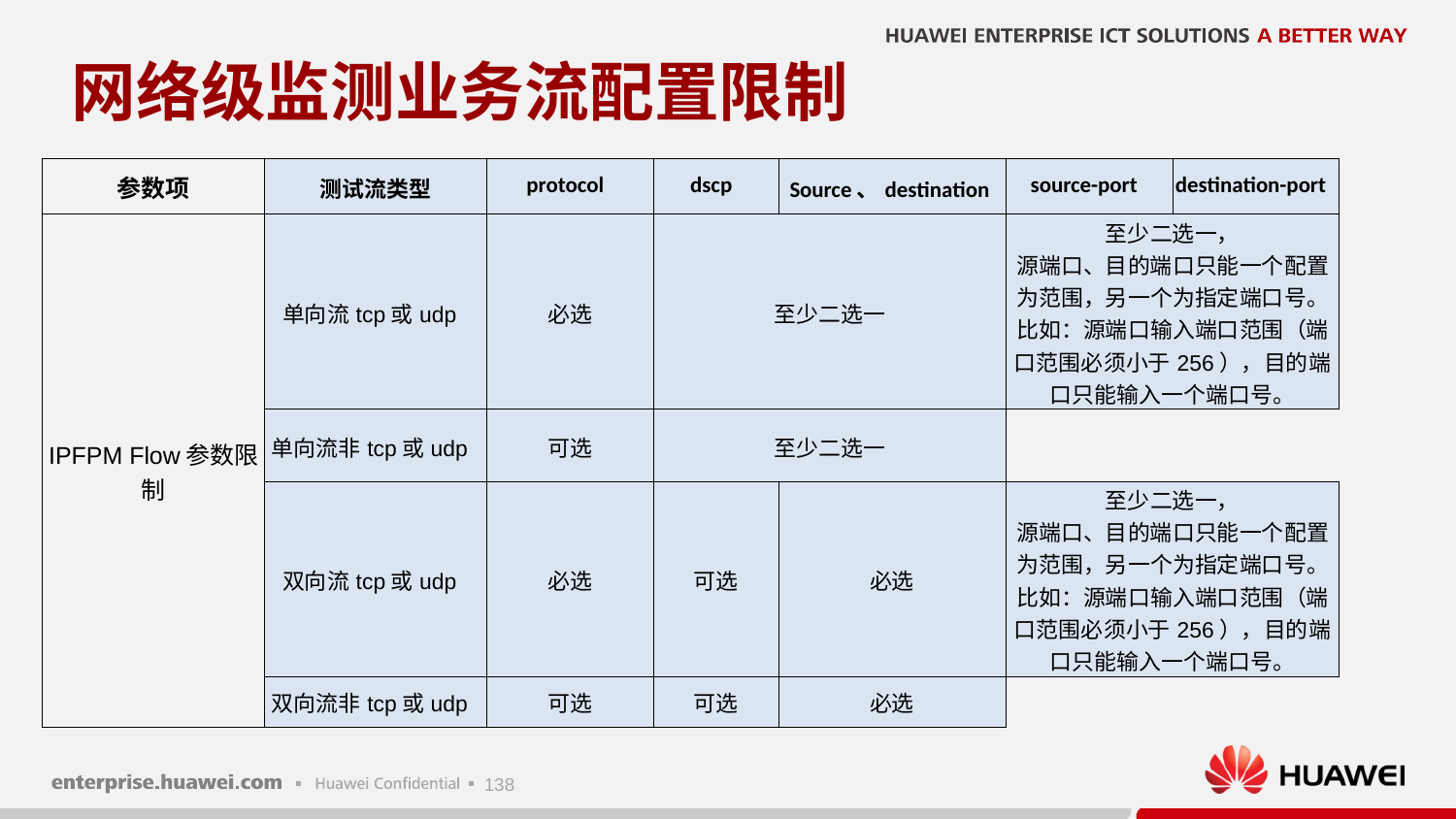

# 网络级监测业务流配置限制
| 参数项 | 测试流类型 | protocol | dscp | Source、destination | source-port | destination-port |
| --- | --- | --- | --- | --- | --- | --- |
| IPFPM Flow参数限制 | 单向流tcp或udp | 必选 | 至少二选一 |  | 至少二选一， 源端口、目的端口只能一个配置为范围，另一个为指定端口号。 比如：源端口输入端口范围（端口范围必须小于256），目的端口只能输入一个端口号。 |  |
|  | 单向流非tcp或udp | 可选 | 至少二选一 |  |  |  |
|  | 双向流tcp或udp | 必选 | 可选 | 必选 | 至少二选一， 源端口、目的端口只能一个配置为范围，另一个为指定端口号。 比如：源端口输入端口范围（端口范围必须小于256），目的端口只能输入一个端口号。 |  |
|  | 双向流非tcp或udp | 可选 | 可选 | 必选 |  |  |